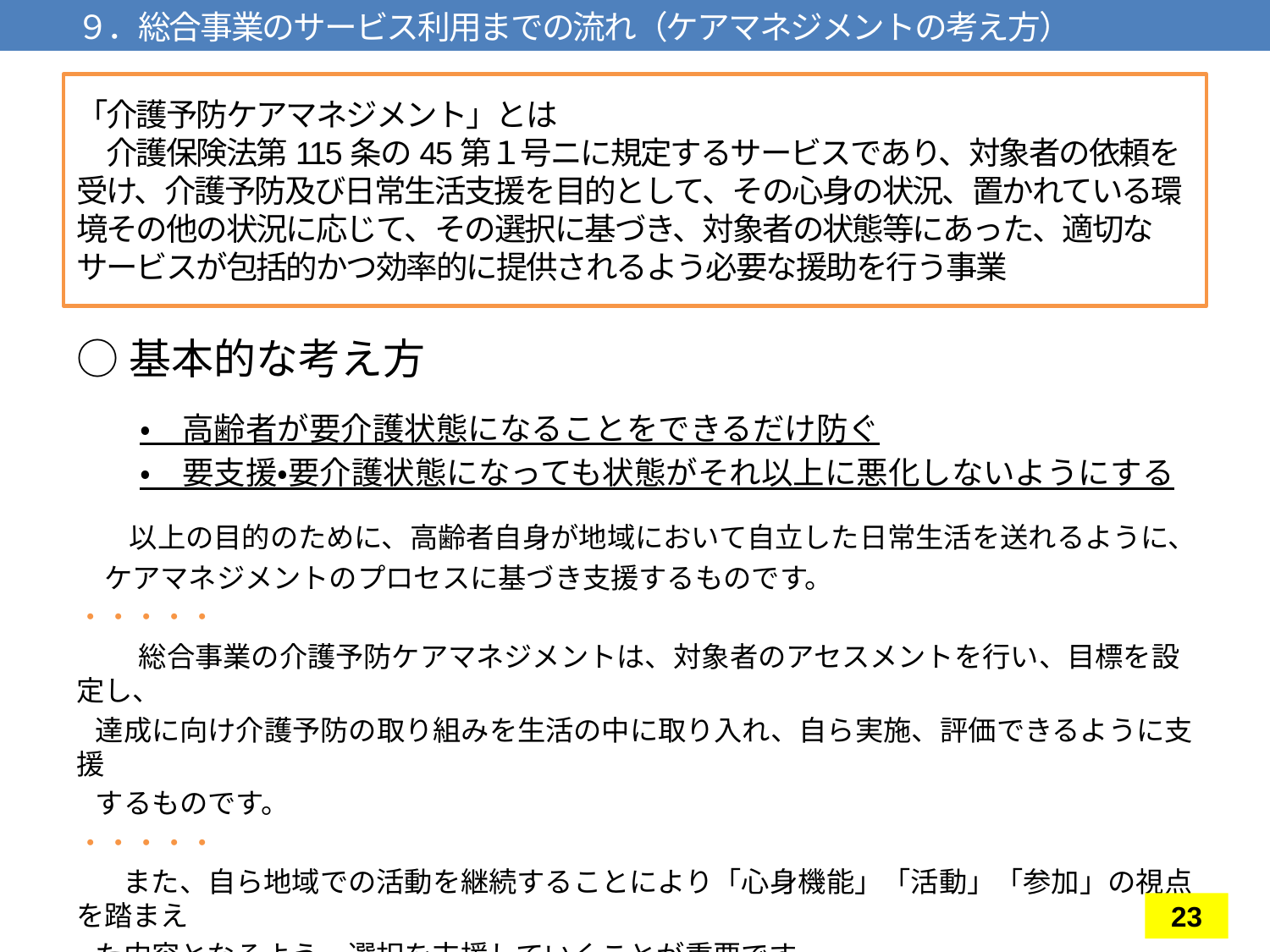

９．総合事業のサービス利用までの流れ（ケアマネジメントの考え方）
# 「介護予防ケアマネジメント」とは 　介護保険法第115条の45第１号ニに規定するサービスであり、対象者の依頼を受け、介護予防及び日常生活支援を目的として、その心身の状況、置かれている環境その他の状況に応じて、その選択に基づき、対象者の状態等にあった、適切なサービスが包括的かつ効率的に提供されるよう必要な援助を行う事業
○基本的な考え方

　　・　高齢者が要介護状態になることをできるだけ防ぐ
　　・　要支援・要介護状態になっても状態がそれ以上に悪化しないようにする

　   以上の目的のために、高齢者自身が地域において自立した日常生活を送れるように、
　ケアマネジメントのプロセスに基づき支援するものです。
・・・・・
　　 総合事業の介護予防ケアマネジメントは、対象者のアセスメントを行い、目標を設定し、
  達成に向け介護予防の取り組みを生活の中に取り入れ、自ら実施、評価できるように支援
  するものです。
・・・・・
　   また、自ら地域での活動を継続することにより「心身機能」「活動」「参加」の視点を踏まえ
  た内容となるよう、選択を支援していくことが重要です。

23